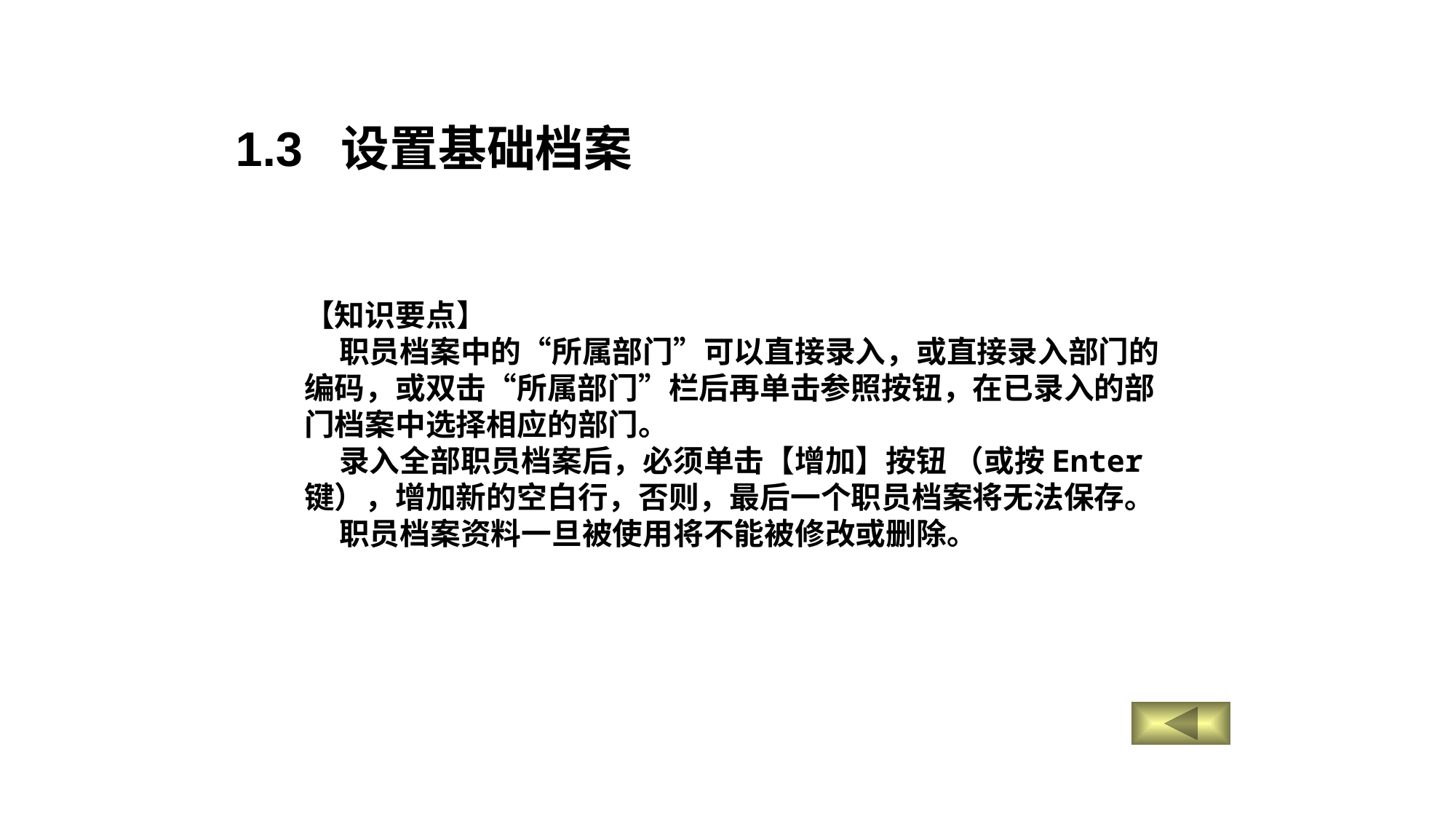

1.3  设置基础档案
【知识要点】
    职员档案中的“所属部门”可以直接录入，或直接录入部门的编码，或双击“所属部门”栏后再单击参照按钮，在已录入的部门档案中选择相应的部门。
    录入全部职员档案后，必须单击【增加】按钮 （或按Enter键），增加新的空白行，否则，最后一个职员档案将无法保存。
    职员档案资料一旦被使用将不能被修改或删除。